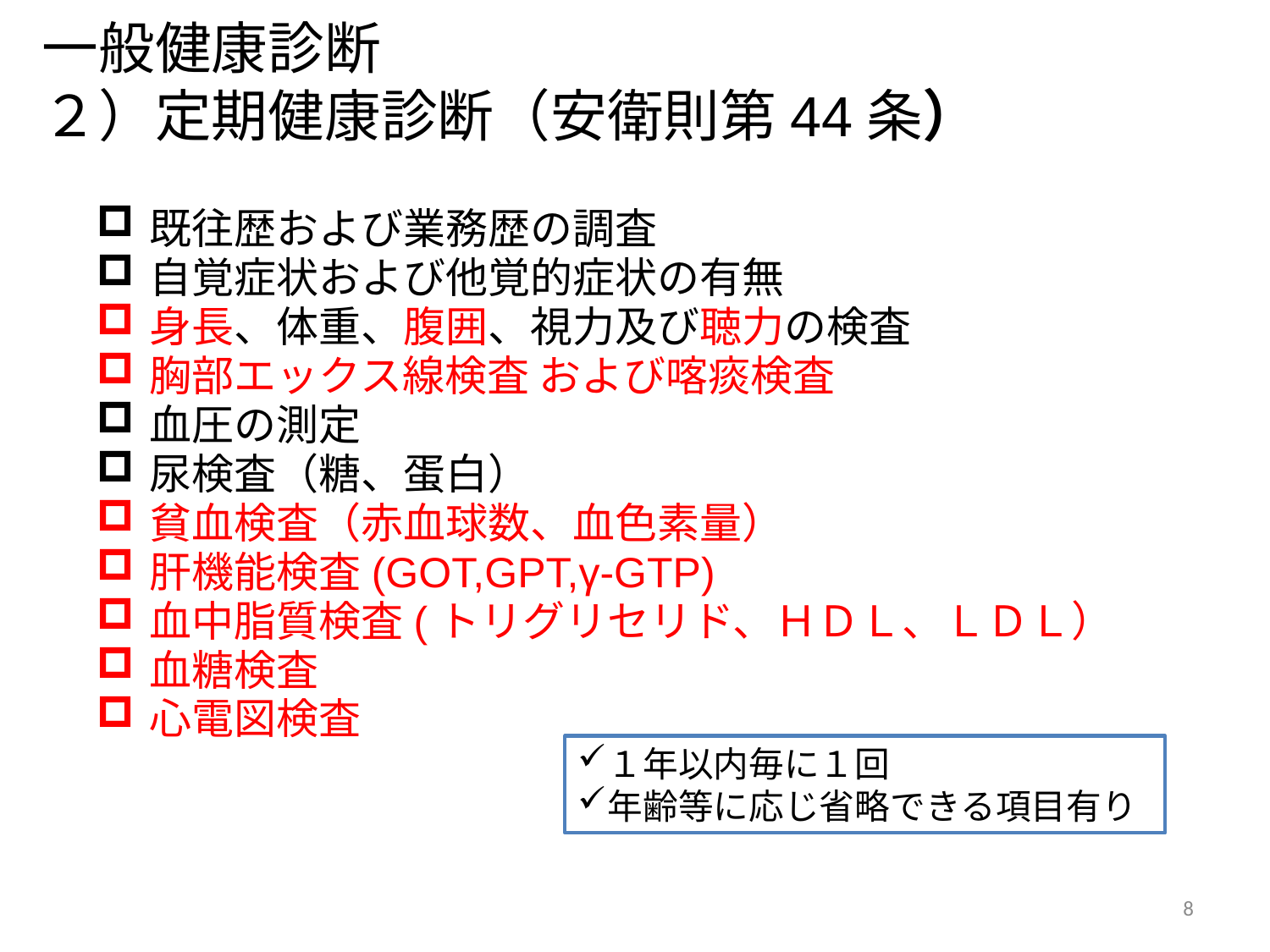

一般健康診断
２）定期健康診断（安衛則第44条）

既往歴および業務歴の調査
自覚症状および他覚的症状の有無
身長、体重、腹囲、視力及び聴力の検査
胸部エックス線検査 および喀痰検査
血圧の測定
尿検査（糖、蛋白）
貧血検査（赤血球数、血色素量）
肝機能検査(GOT,GPT,γ-GTP)
血中脂質検査(トリグリセリド、ＨＤＬ、ＬＤＬ）
血糖検査
心電図検査
１年以内毎に１回
年齢等に応じ省略できる項目有り
8